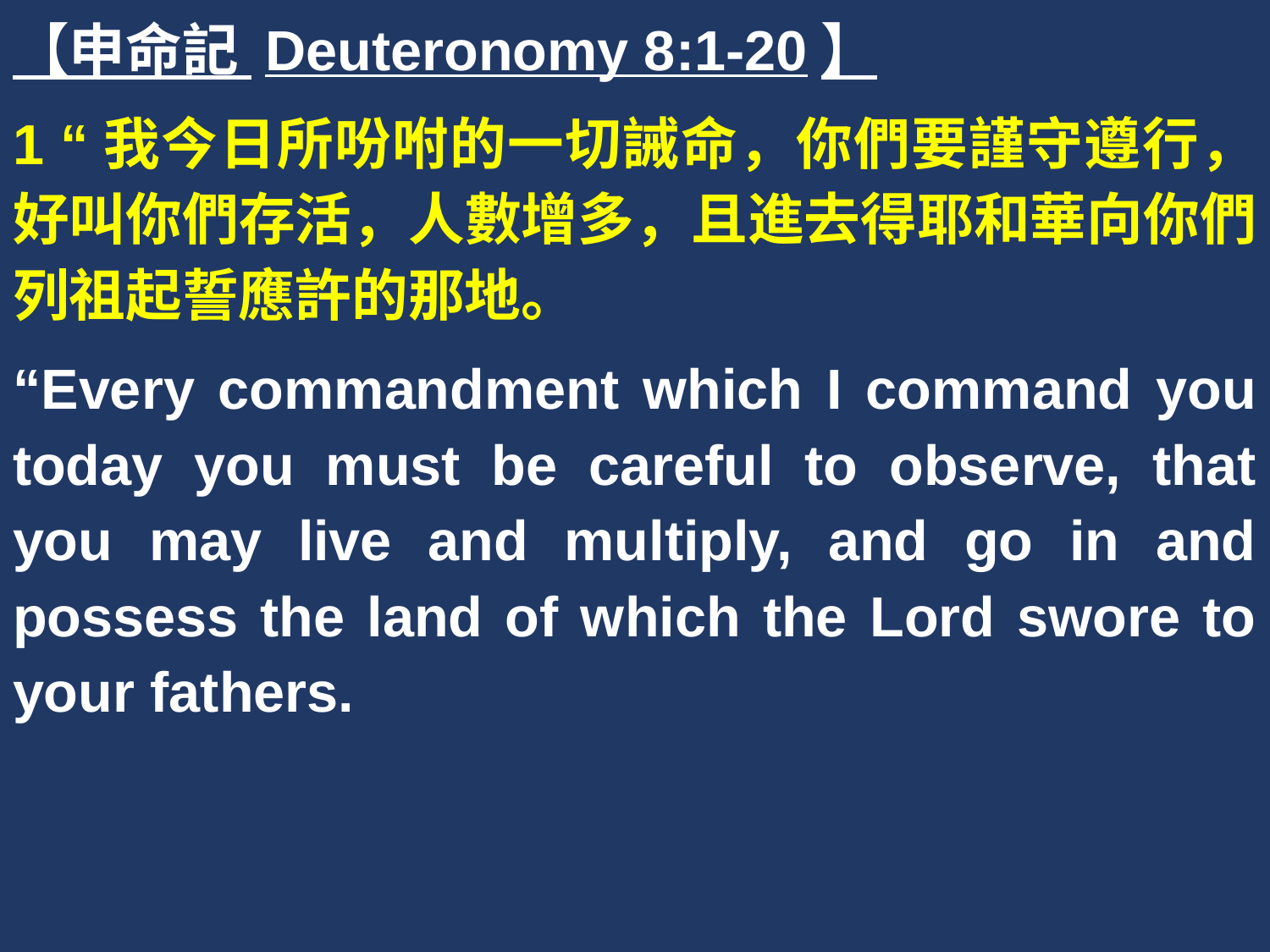

【申命記 Deuteronomy 8:1-20】
1 “我今日所吩咐的一切誡命，你們要謹守遵行，好叫你們存活，人數增多，且進去得耶和華向你們列祖起誓應許的那地。
“Every commandment which I command you today you must be careful to observe, that you may live and multiply, and go in and possess the land of which the Lord swore to your fathers.